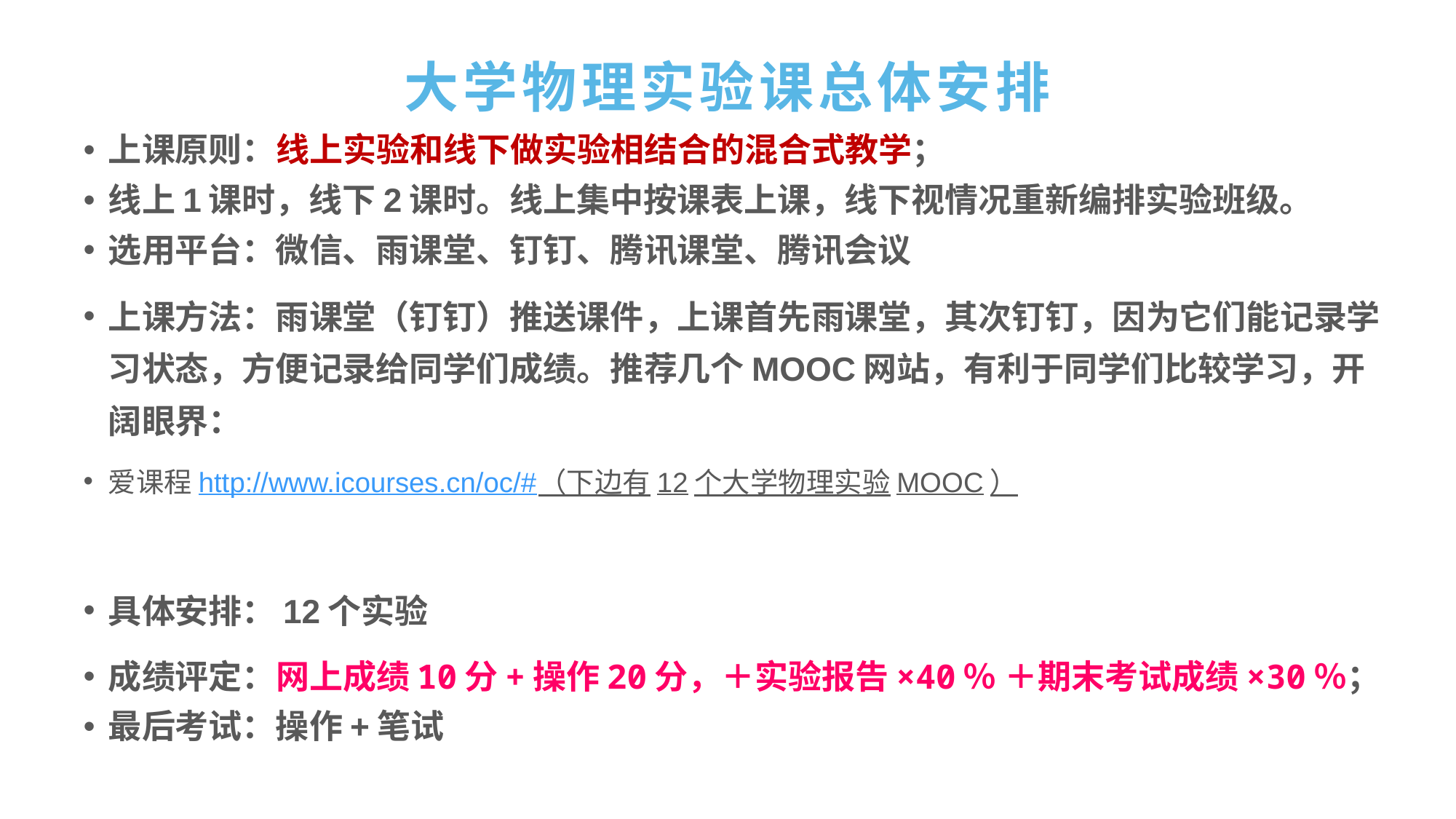

# 大学物理实验课总体安排
上课原则：线上实验和线下做实验相结合的混合式教学；
线上1课时，线下2课时。线上集中按课表上课，线下视情况重新编排实验班级。
选用平台：微信、雨课堂、钉钉、腾讯课堂、腾讯会议
上课方法：雨课堂（钉钉）推送课件，上课首先雨课堂，其次钉钉，因为它们能记录学习状态，方便记录给同学们成绩。推荐几个MOOC网站，有利于同学们比较学习，开阔眼界：
爱课程http://www.icourses.cn/oc/#（下边有12个大学物理实验MOOC）

具体安排：12个实验
成绩评定：网上成绩10分+操作20分，＋实验报告×40％ ＋期末考试成绩×30％；
最后考试：操作+笔试

31